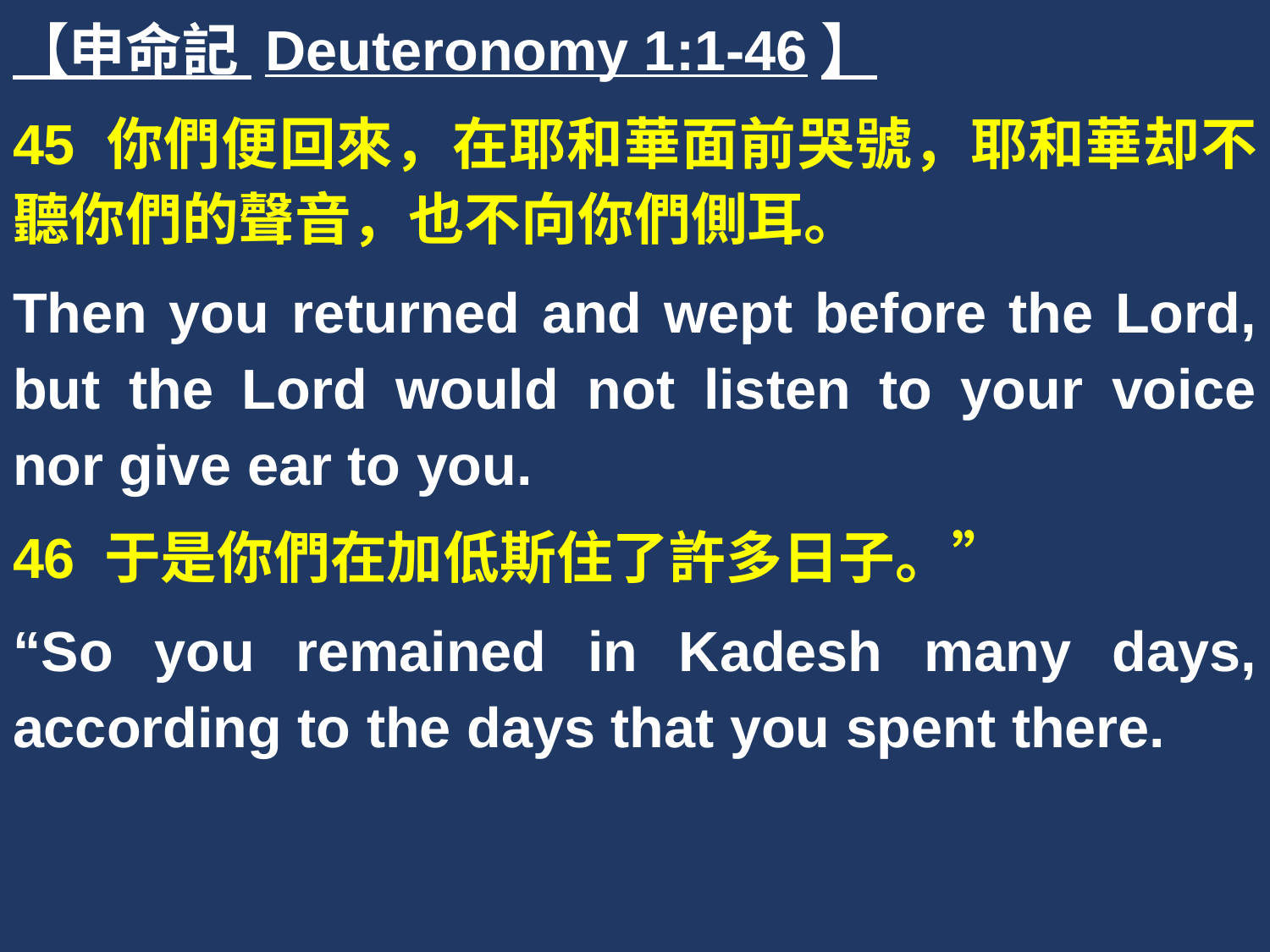

【申命記 Deuteronomy 1:1-46】
45 你們便回來，在耶和華面前哭號，耶和華却不聽你們的聲音，也不向你們側耳。
Then you returned and wept before the Lord, but the Lord would not listen to your voice nor give ear to you.
46 于是你們在加低斯住了許多日子。”
“So you remained in Kadesh many days, according to the days that you spent there.